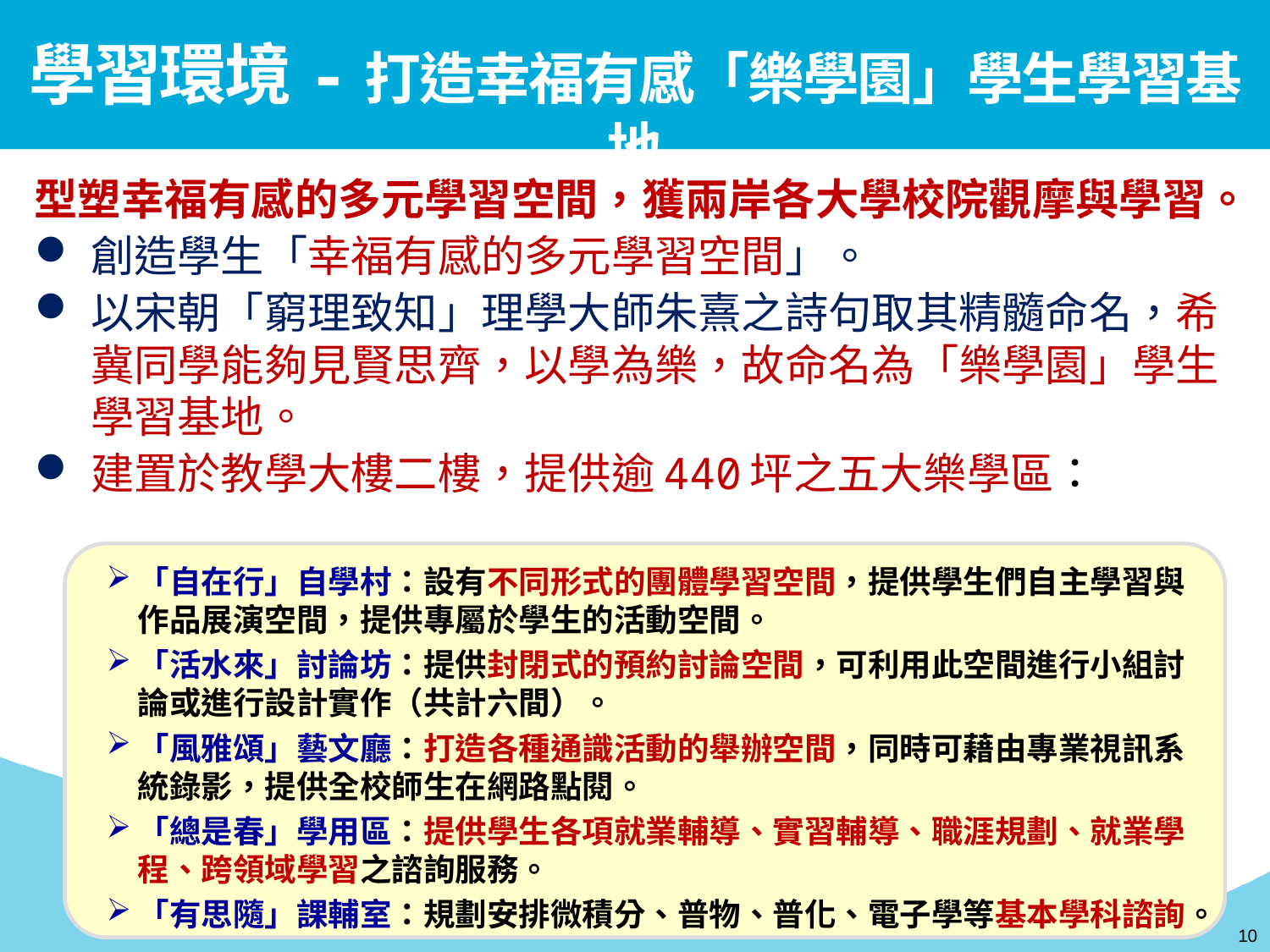

學習環境-打造幸福有感「樂學園」學生學習基地
型塑幸福有感的多元學習空間，獲兩岸各大學校院觀摩與學習。
創造學生「幸福有感的多元學習空間」。
以宋朝「窮理致知」理學大師朱熹之詩句取其精髓命名，希冀同學能夠見賢思齊，以學為樂，故命名為「樂學園」學生學習基地。
建置於教學大樓二樓，提供逾440坪之五大樂學區：

「自在行」自學村：設有不同形式的團體學習空間，提供學生們自主學習與作品展演空間，提供專屬於學生的活動空間。
「活水來」討論坊：提供封閉式的預約討論空間，可利用此空間進行小組討論或進行設計實作（共計六間）。
「風雅頌」藝文廳：打造各種通識活動的舉辦空間，同時可藉由專業視訊系統錄影，提供全校師生在網路點閱。
「總是春」學用區：提供學生各項就業輔導、實習輔導、職涯規劃、就業學程、跨領域學習之諮詢服務。
「有思隨」課輔室：規劃安排微積分、普物、普化、電子學等基本學科諮詢。

10
10